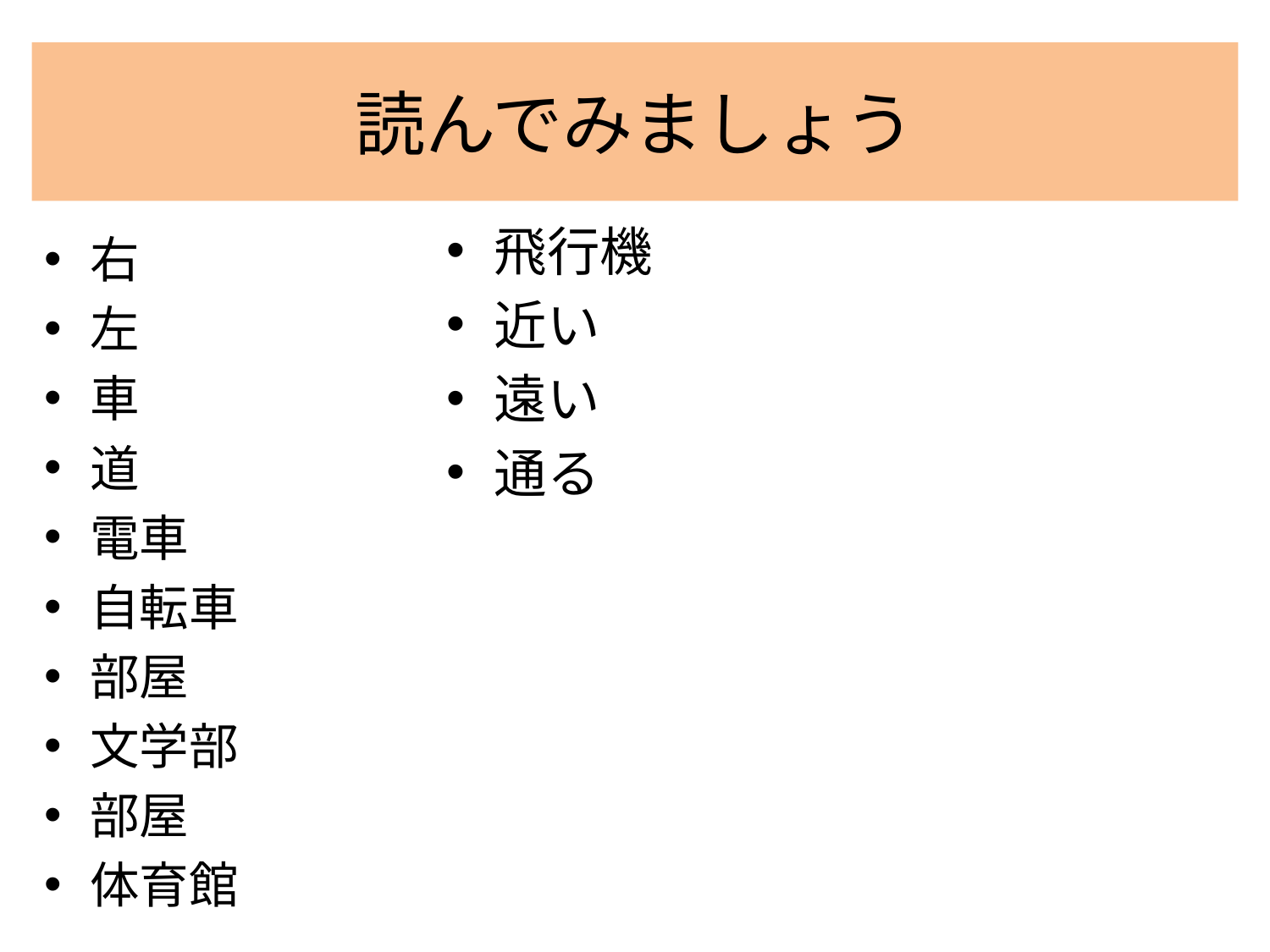

# 読んでみましょう
飛行機
近い
遠い
通る
右
左
車
道
電車
自転車
部屋
文学部
部屋
体育館